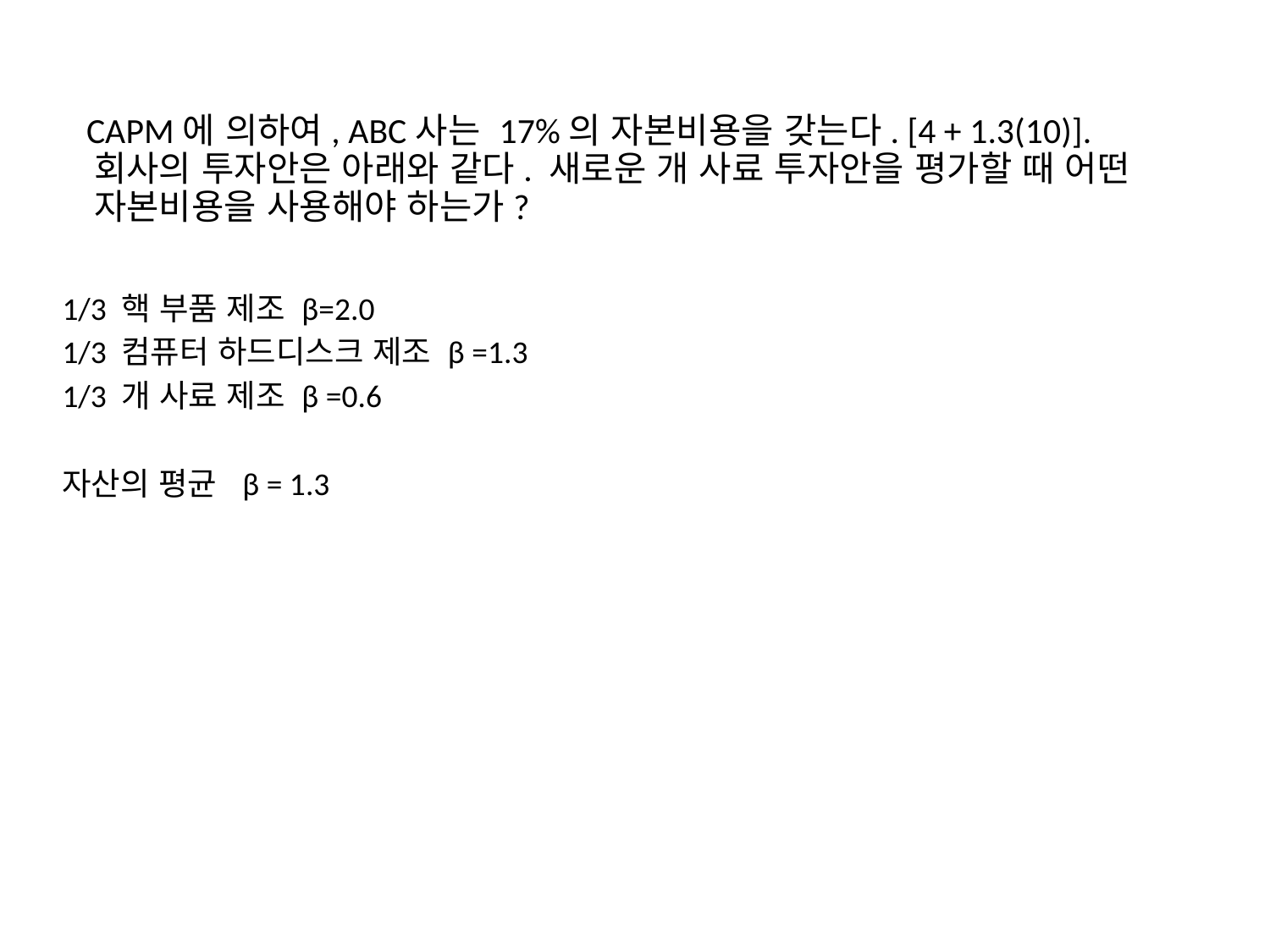

CAPM에 의하여, ABC사는 17%의 자본비용을 갖는다. [4 + 1.3(10)].  회사의 투자안은 아래와 같다. 새로운 개 사료 투자안을 평가할 때 어떤 자본비용을 사용해야 하는가?

1/3 핵 부품 제조 β=2.0
1/3 컴퓨터 하드디스크 제조 β =1.3
1/3 개 사료 제조 β =0.6

자산의 평균  β = 1.3